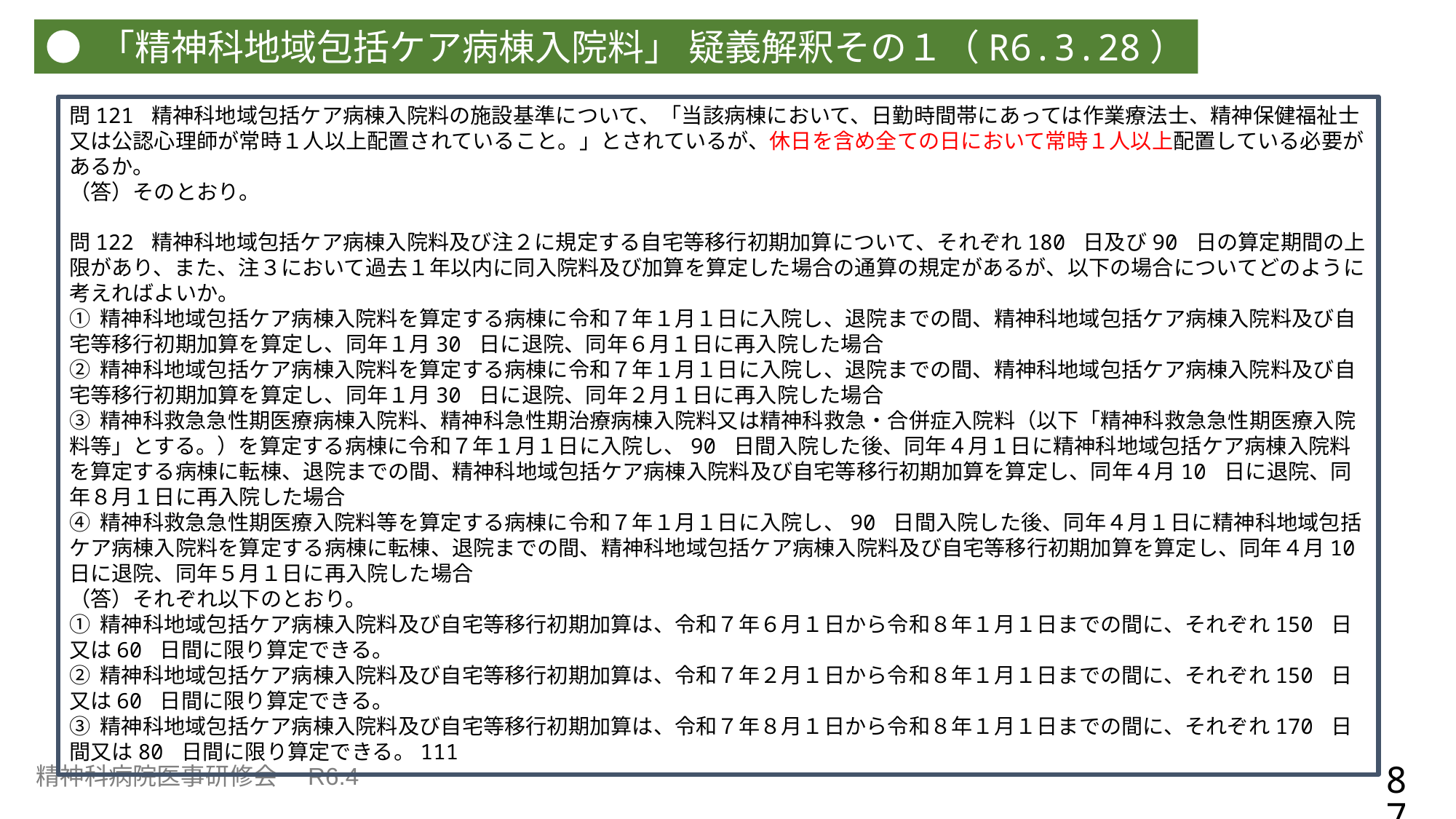

● 「精神科地域包括ケア病棟入院料」 疑義解釈その１（R6.3.28）
問121 精神科地域包括ケア病棟入院料の施設基準について、「当該病棟において、日勤時間帯にあっては作業療法士、精神保健福祉士又は公認心理師が常時１人以上配置されていること。」とされているが、休日を含め全ての日において常時１人以上配置している必要があるか。
（答）そのとおり。

問122 精神科地域包括ケア病棟入院料及び注２に規定する自宅等移行初期加算について、それぞれ180 日及び90 日の算定期間の上限があり、また、注３において過去１年以内に同入院料及び加算を算定した場合の通算の規定があるが、以下の場合についてどのように考えればよいか。
① 精神科地域包括ケア病棟入院料を算定する病棟に令和７年１月１日に入院し、退院までの間、精神科地域包括ケア病棟入院料及び自宅等移行初期加算を算定し、同年１月30 日に退院、同年６月１日に再入院した場合
② 精神科地域包括ケア病棟入院料を算定する病棟に令和７年１月１日に入院し、退院までの間、精神科地域包括ケア病棟入院料及び自宅等移行初期加算を算定し、同年１月30 日に退院、同年２月１日に再入院した場合
③ 精神科救急急性期医療病棟入院料、精神科急性期治療病棟入院料又は精神科救急・合併症入院料（以下「精神科救急急性期医療入院料等」とする。）を算定する病棟に令和７年１月１日に入院し、90 日間入院した後、同年４月１日に精神科地域包括ケア病棟入院料を算定する病棟に転棟、退院までの間、精神科地域包括ケア病棟入院料及び自宅等移行初期加算を算定し、同年４月10 日に退院、同年８月１日に再入院した場合
④ 精神科救急急性期医療入院料等を算定する病棟に令和７年１月１日に入院し、90 日間入院した後、同年４月１日に精神科地域包括ケア病棟入院料を算定する病棟に転棟、退院までの間、精神科地域包括ケア病棟入院料及び自宅等移行初期加算を算定し、同年４月10 日に退院、同年５月１日に再入院した場合
（答）それぞれ以下のとおり。
① 精神科地域包括ケア病棟入院料及び自宅等移行初期加算は、令和７年６月１日から令和８年１月１日までの間に、それぞれ150 日又は60 日間に限り算定できる。
② 精神科地域包括ケア病棟入院料及び自宅等移行初期加算は、令和７年２月１日から令和８年１月１日までの間に、それぞれ150 日又は60 日間に限り算定できる。
③ 精神科地域包括ケア病棟入院料及び自宅等移行初期加算は、令和７年８月１日から令和８年１月１日までの間に、それぞれ170 日間又は80 日間に限り算定できる。111
87